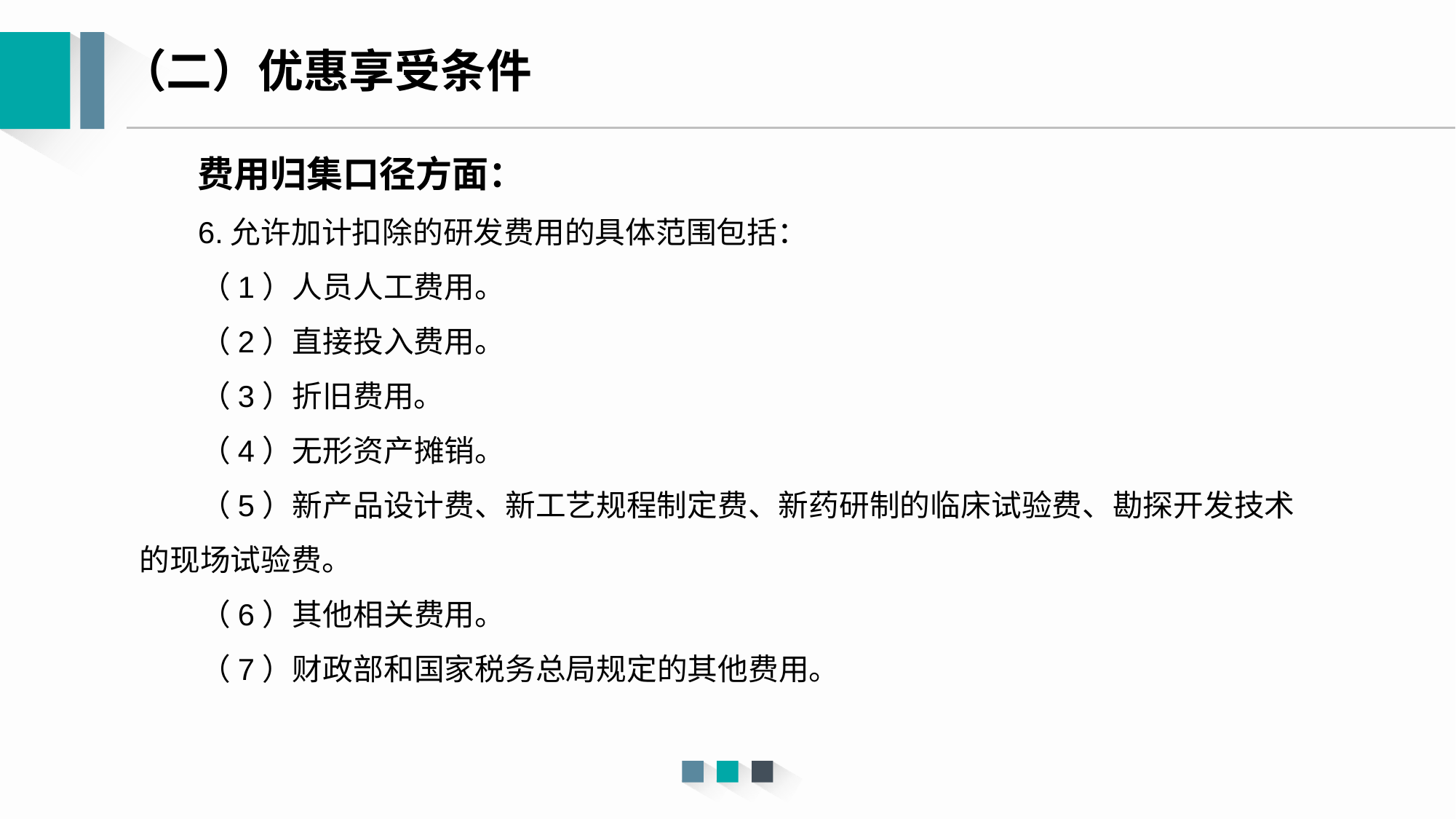

（二）优惠享受条件
      费用归集口径方面：
       6.允许加计扣除的研发费用的具体范围包括：
　　（1）人员人工费用。
　　（2）直接投入费用。
　　（3）折旧费用。
　　（4）无形资产摊销。
　　（5）新产品设计费、新工艺规程制定费、新药研制的临床试验费、勘探开发技术的现场试验费。
　　（6）其他相关费用。
　　（7）财政部和国家税务总局规定的其他费用。